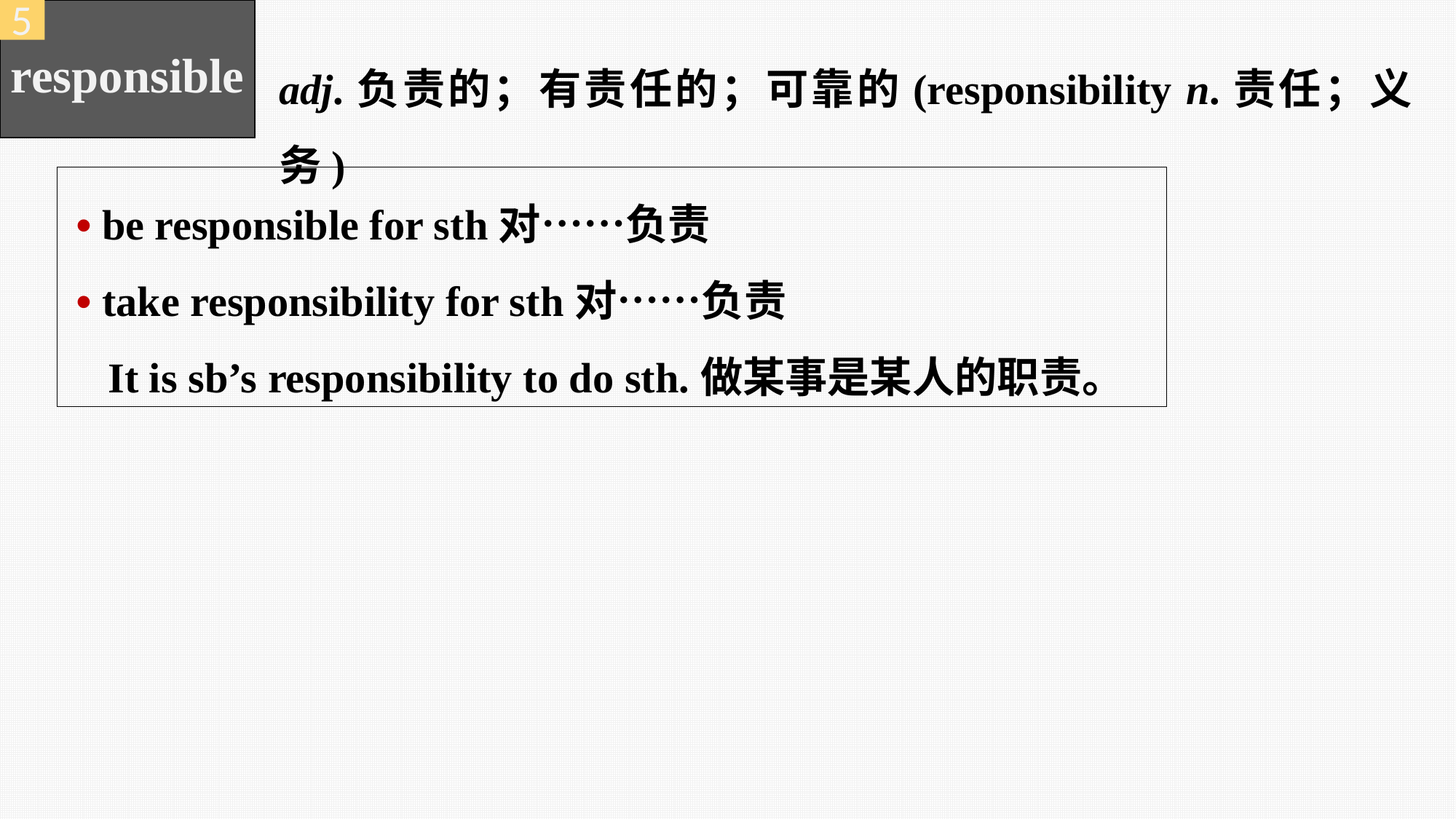

5

adj.负责的；有责任的；可靠的(responsibility n.责任；义务)
responsible
• be responsible for sth对……负责
• take responsibility for sth对……负责
   It is sb’s responsibility to do sth.做某事是某人的职责。